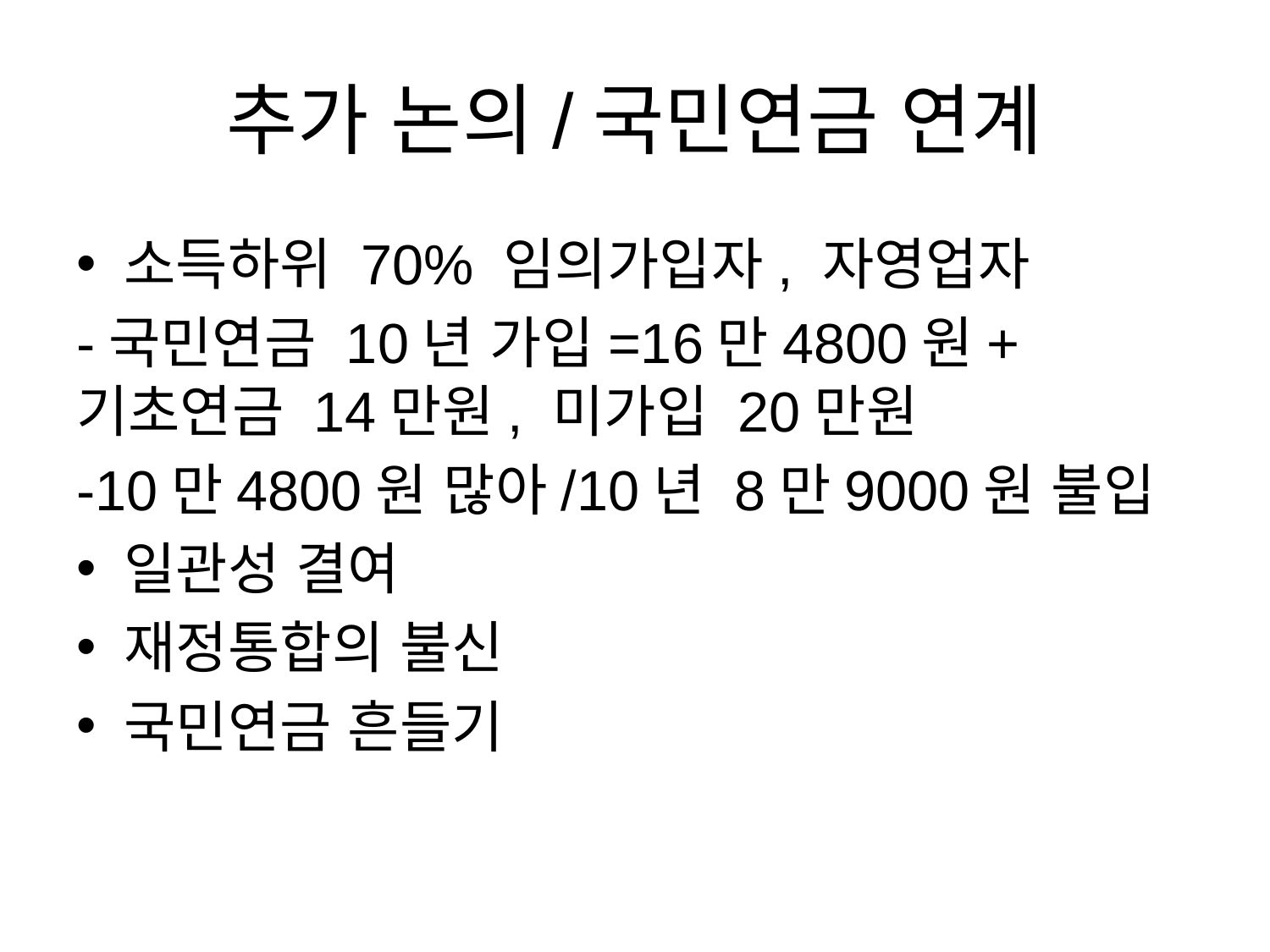

# 추가 논의/국민연금 연계
소득하위 70% 임의가입자, 자영업자
-국민연금 10년 가입=16만4800원+기초연금 14만원, 미가입 20만원
-10만4800원 많아/10년 8만9000원 불입
일관성 결여
재정통합의 불신
국민연금 흔들기